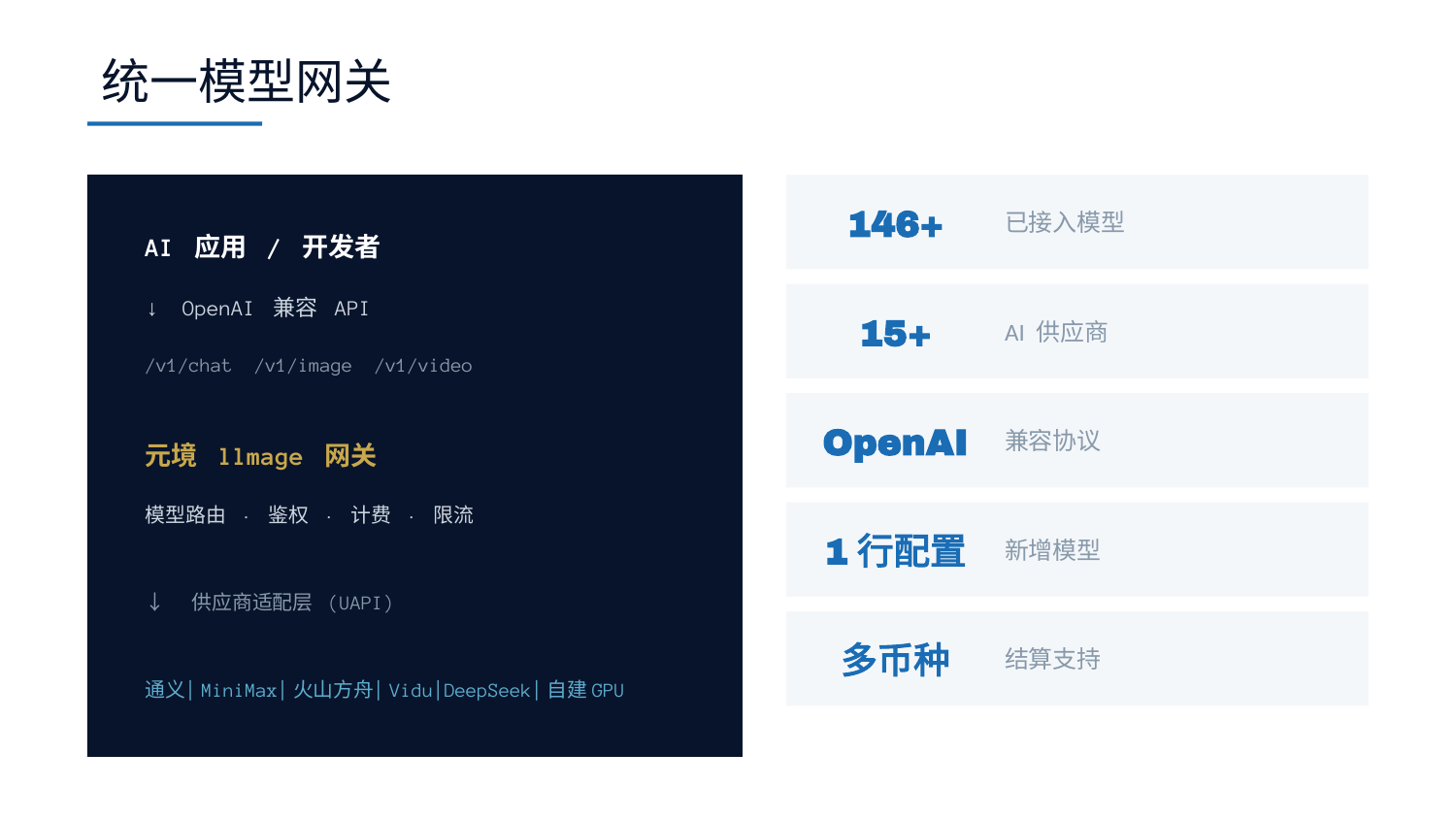

统一模型网关

146+
已接入模型
AI 应用 / 开发者

↓  OpenAI 兼容 API

/v1/chat  /v1/image  /v1/video

元境 llmage 网关

模型路由 · 鉴权 · 计费 · 限流

↓  供应商适配层 (UAPI)

通义│MiniMax│火山方舟│Vidu│DeepSeek│自建GPU

15+
AI 供应商

OpenAI
兼容协议

1行配置
新增模型

多币种
结算支持